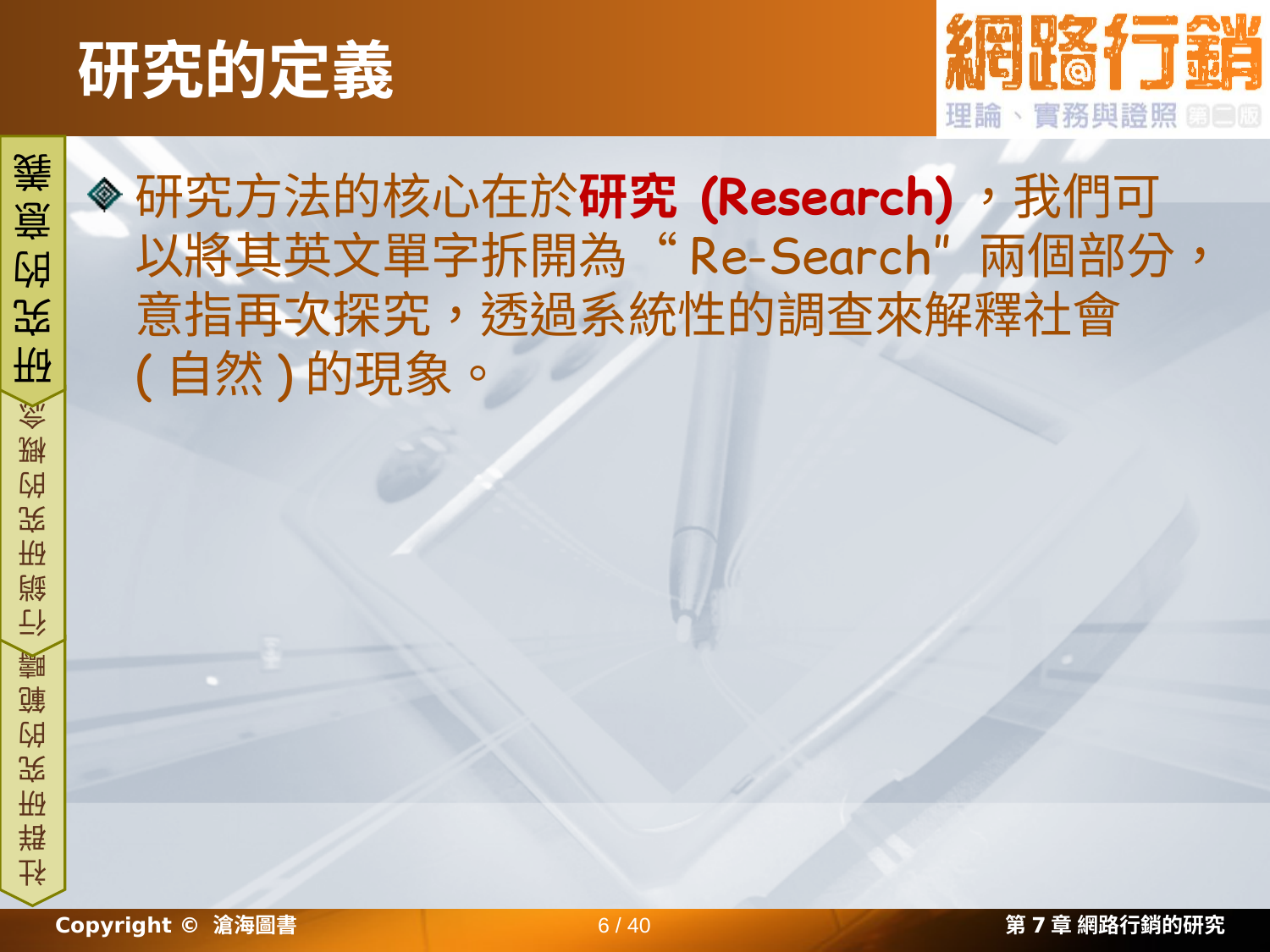

# 研究的定義
研究方法的核心在於研究 (Research)，我們可以將其英文單字拆開為“Re-Search” 兩個部分，意指再次探究，透過系統性的調查來解釋社會 (自然)的現象。
研究的意義
行銷研究的概念
社群研究的範疇
Copyright © 滄海圖書
6 / 40
第7章 網路行銷的研究